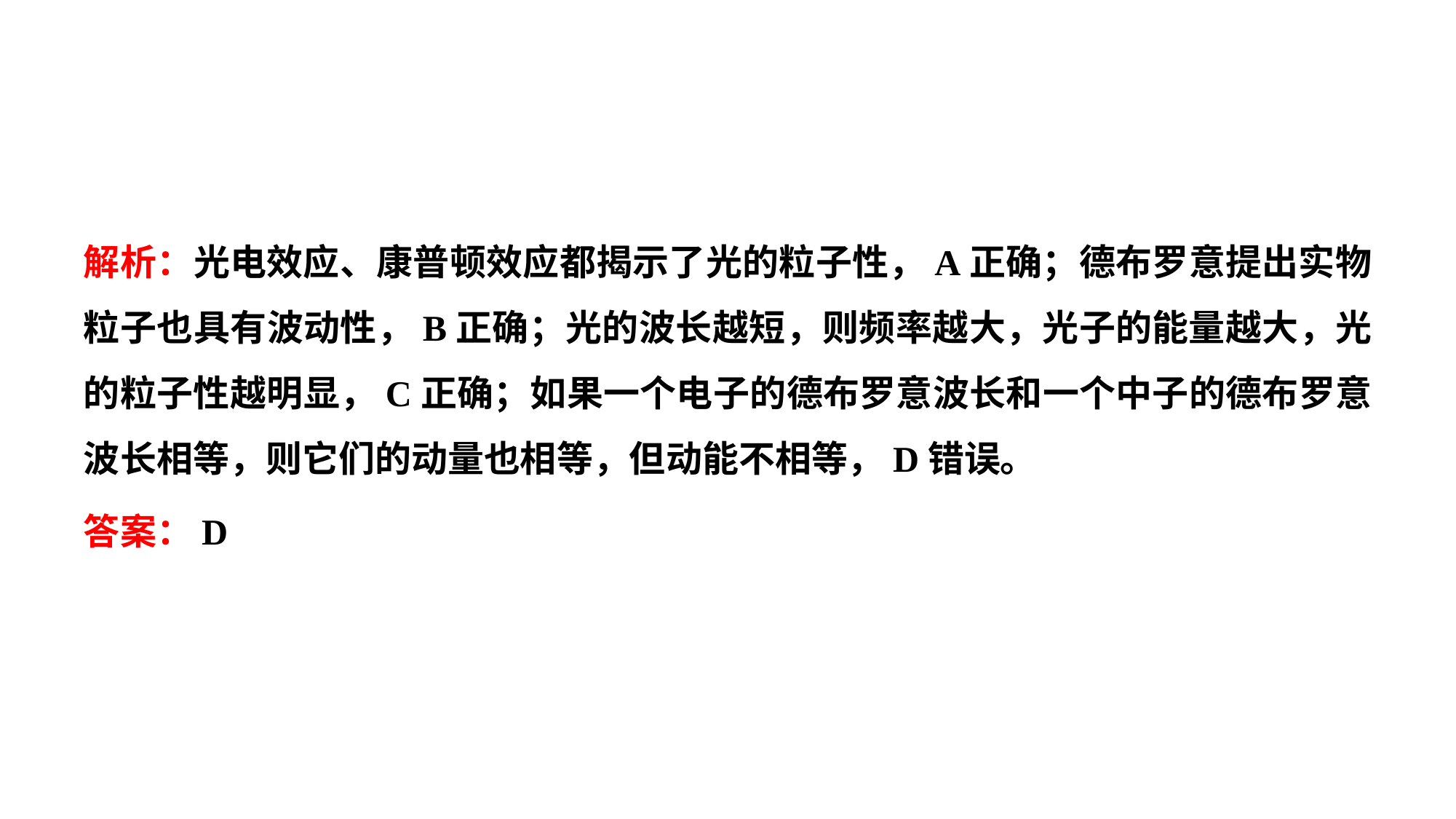

解析：光电效应、康普顿效应都揭示了光的粒子性，A正确；德布罗意提出实物粒子也具有波动性，B正确；光的波长越短，则频率越大，光子的能量越大，光的粒子性越明显，C正确；如果一个电子的德布罗意波长和一个中子的德布罗意波长相等，则它们的动量也相等，但动能不相等，D错误。
答案：D